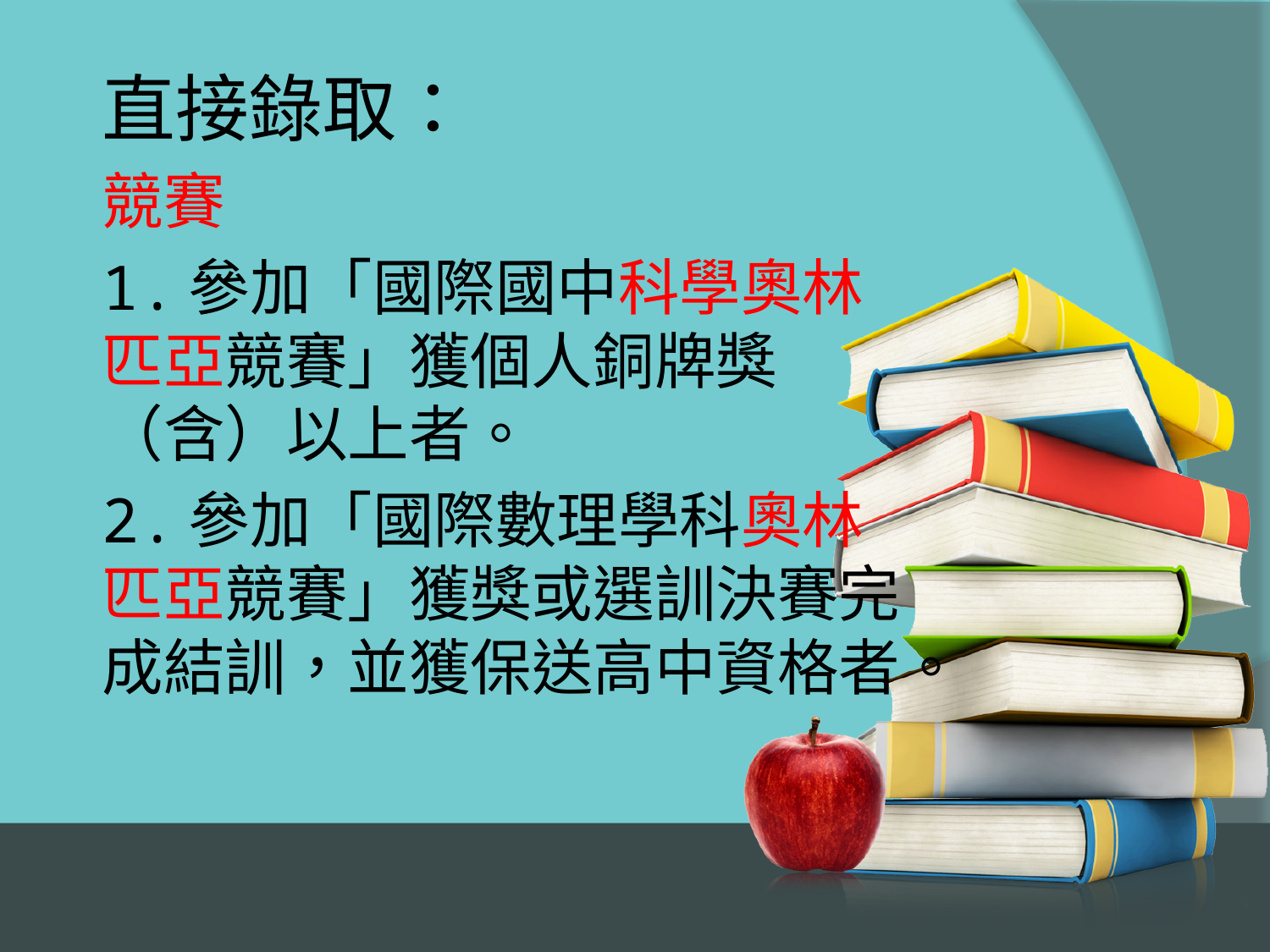

直接錄取：
競賽
1.參加「國際國中科學奧林匹亞競賽」獲個人銅牌獎（含）以上者。
2.參加「國際數理學科奧林匹亞競賽」獲獎或選訓決賽完成結訓，並獲保送高中資格者。